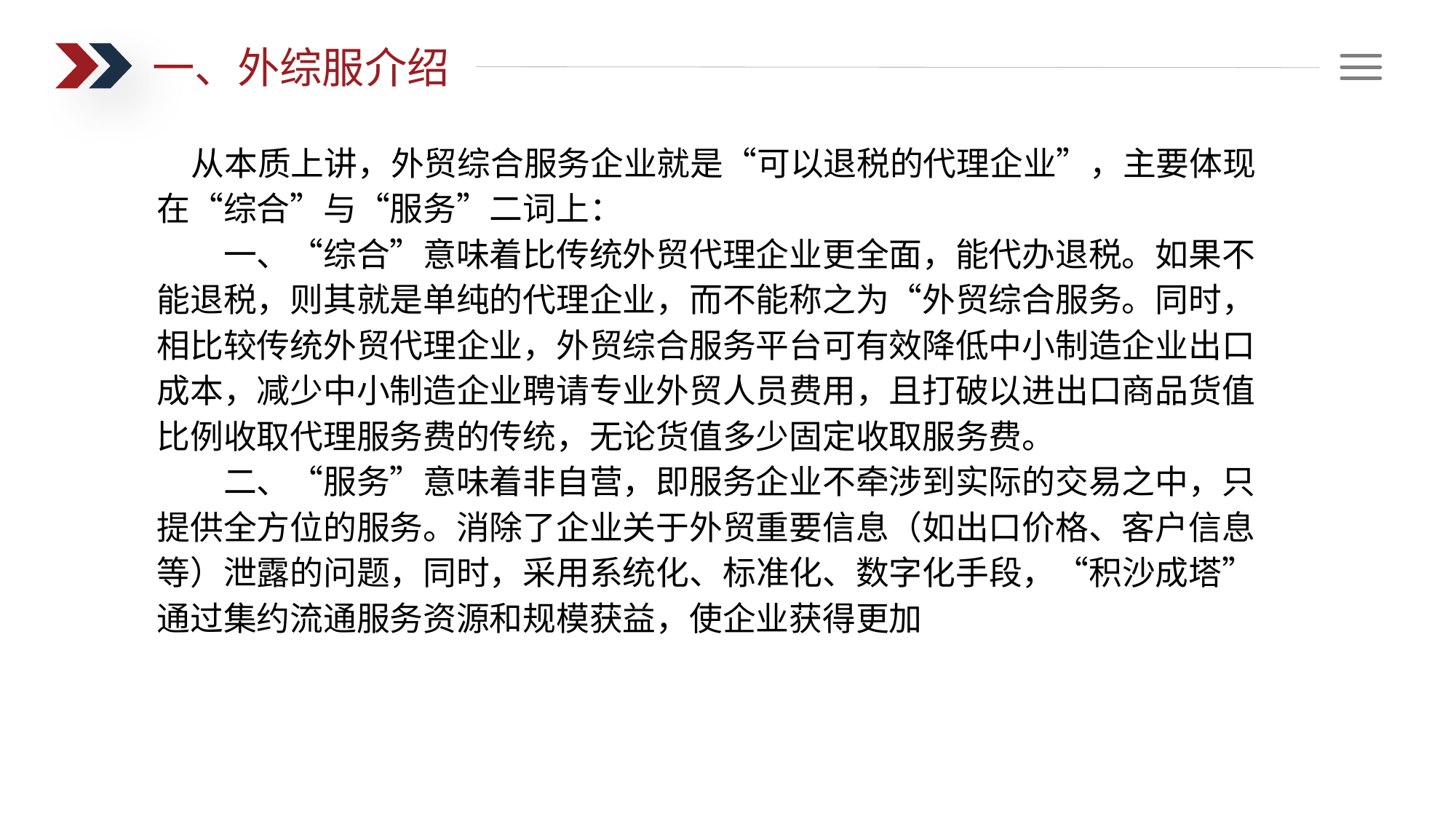

一、外综服介绍

    从本质上讲，外贸综合服务企业就是“可以退税的代理企业”，主要体现在“综合”与“服务”二词上：
　　一、“综合”意味着比传统外贸代理企业更全面，能代办退税。如果不能退税，则其就是单纯的代理企业，而不能称之为“外贸综合服务。同时，相比较传统外贸代理企业，外贸综合服务平台可有效降低中小制造企业出口成本，减少中小制造企业聘请专业外贸人员费用，且打破以进出口商品货值比例收取代理服务费的传统，无论货值多少固定收取服务费。
　　二、“服务”意味着非自营，即服务企业不牵涉到实际的交易之中，只提供全方位的服务。消除了企业关于外贸重要信息（如出口价格、客户信息等）泄露的问题，同时，采用系统化、标准化、数字化手段，“积沙成塔”通过集约流通服务资源和规模获益，使企业获得更加